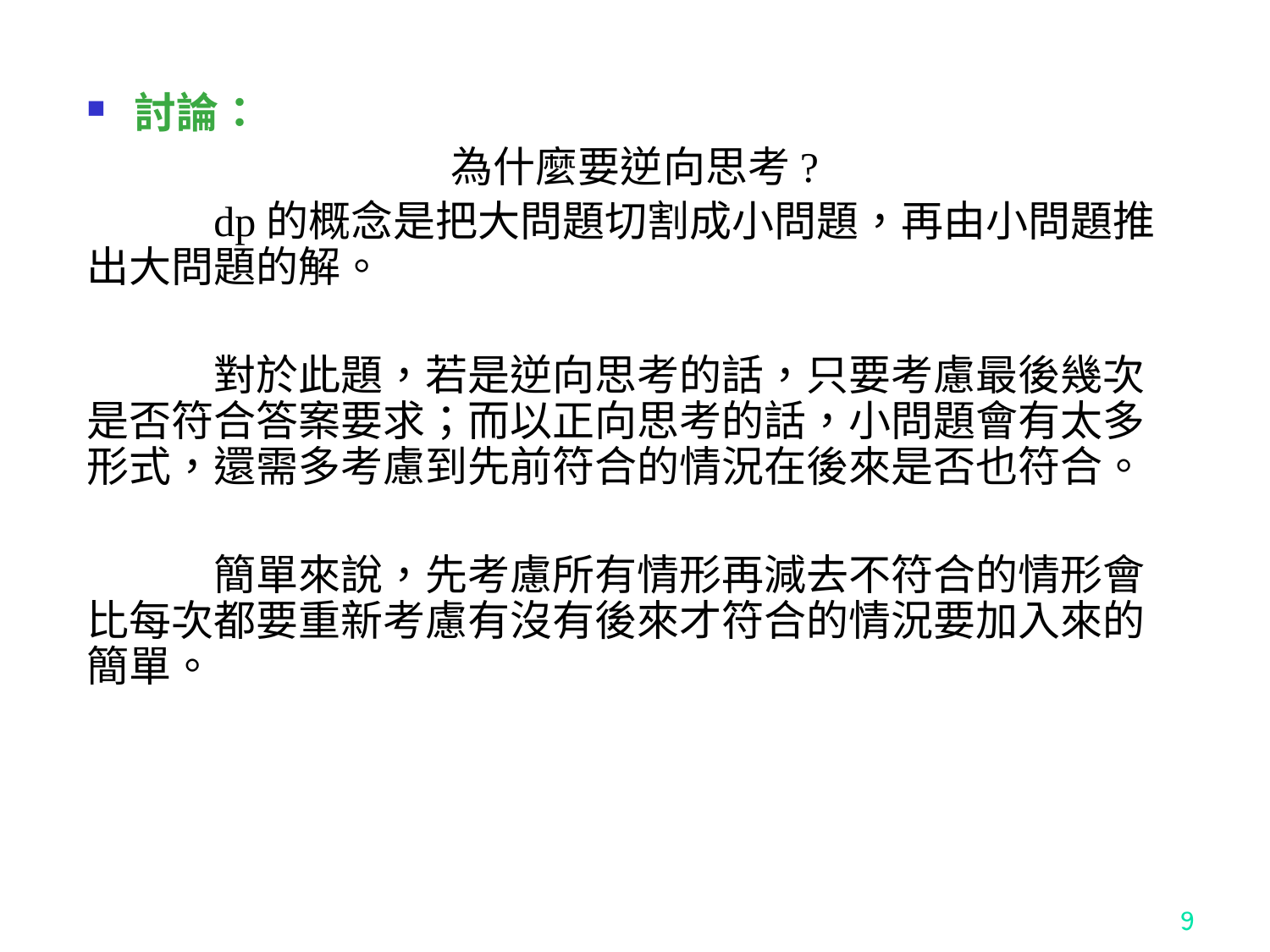

討論：
為什麼要逆向思考?
	dp的概念是把大問題切割成小問題，再由小問題推出大問題的解。

	對於此題，若是逆向思考的話，只要考慮最後幾次是否符合答案要求；而以正向思考的話，小問題會有太多形式，還需多考慮到先前符合的情況在後來是否也符合。

	簡單來說，先考慮所有情形再減去不符合的情形會比每次都要重新考慮有沒有後來才符合的情況要加入來的簡單。
9